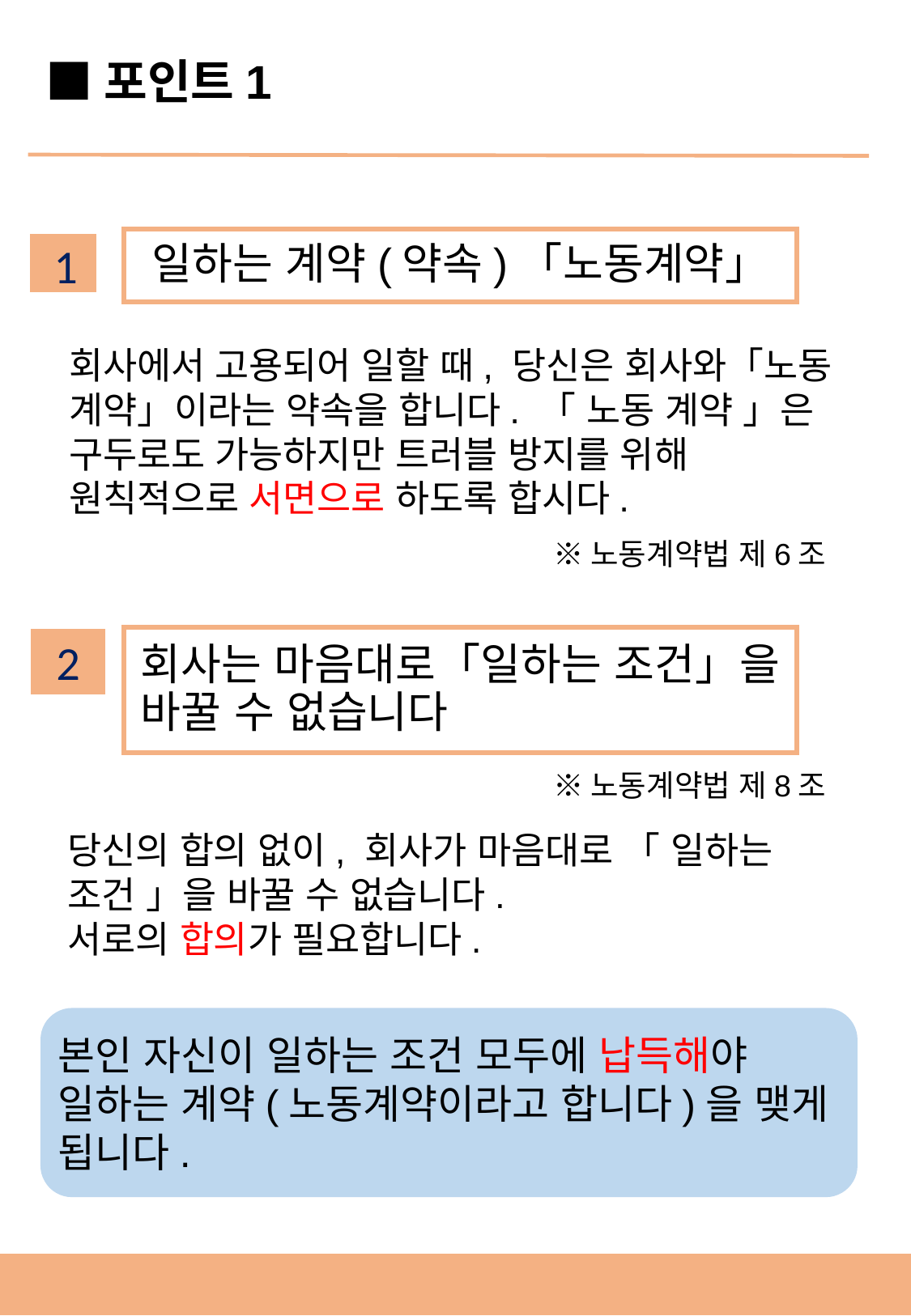

■포인트1
일하는 계약(약속)「노동계약」
1

회사에서 고용되어 일할 때, 당신은 회사와「노동 계약」이라는 약속을 합니다. 「 노동 계약 」은 구두로도 가능하지만 트러블 방지를 위해 원칙적으로 서면으로 하도록 합시다.
※노동계약법 제6조
2
회사는 마음대로「일하는 조건」을 바꿀 수 없습니다

※노동계약법 제8조
당신의 합의 없이, 회사가 마음대로 「 일하는 조건 」을 바꿀 수 없습니다.
서로의 합의가 필요합니다.
본인 자신이 일하는 조건 모두에 납득해야 일하는 계약(노동계약이라고 합니다)을 맺게 됩니다.